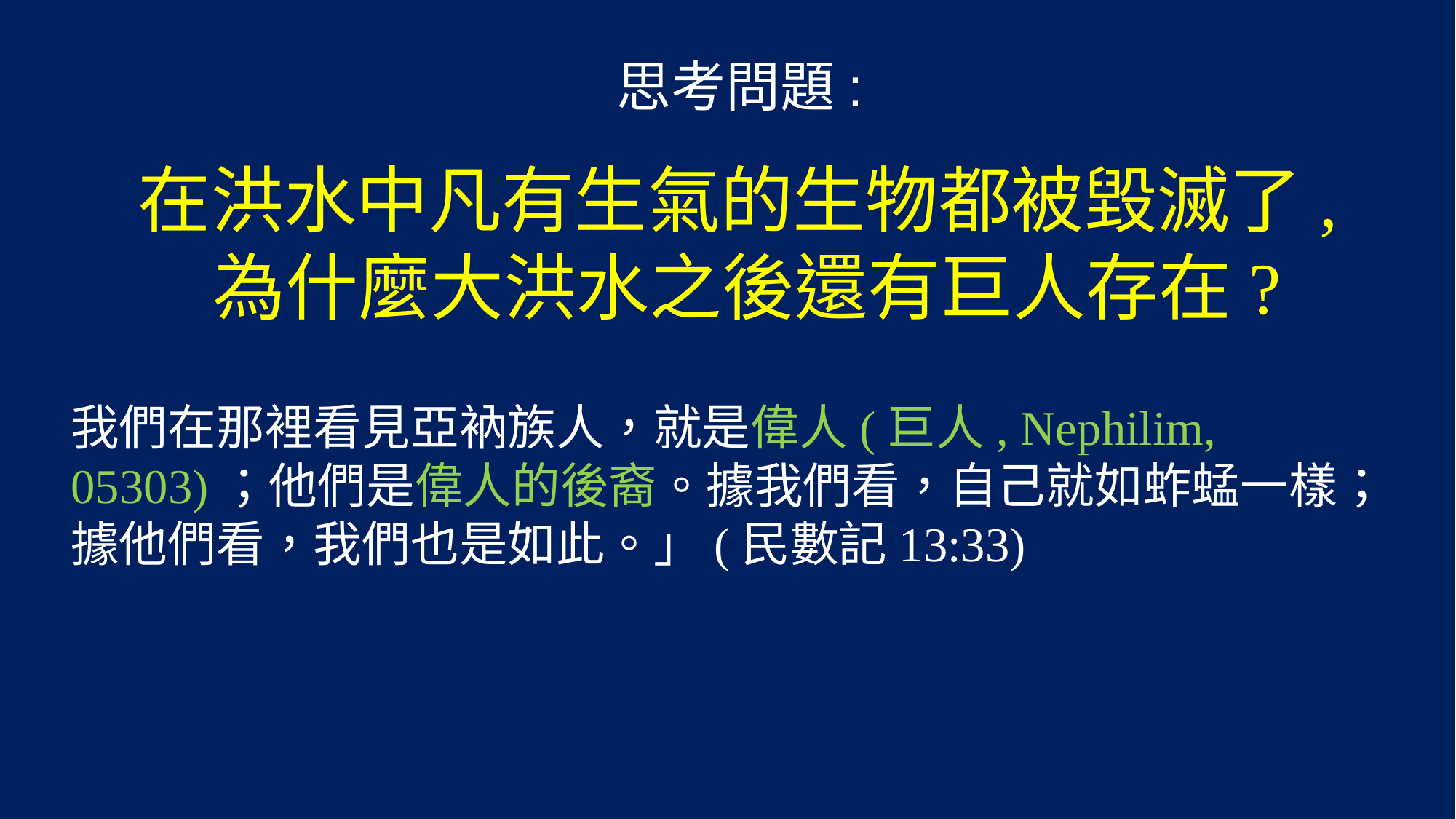

思考問題:
在洪水中凡有生氣的生物都被毀滅了,
為什麼大洪水之後還有巨人存在?

我們在那裡看見亞衲族人，就是偉人(巨人, Nephilim, 05303)；他們是偉人的後裔。據我們看，自己就如蚱蜢一樣；
據他們看，我們也是如此。」(民數記13:33)